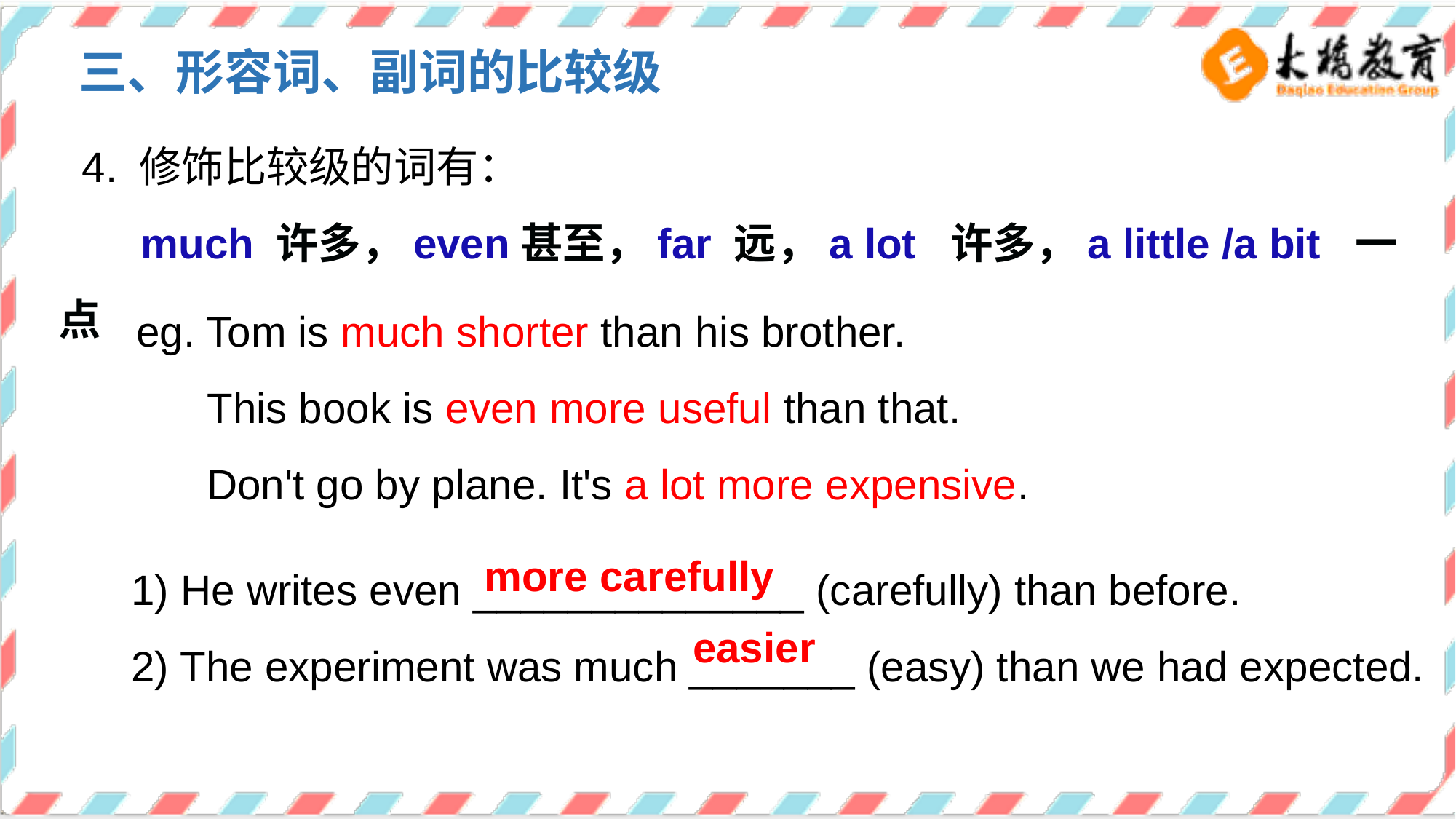

三、形容词、副词的比较级
  4. 修饰比较级的词有：
       much 许多，even甚至，far 远，a lot  许多，a little /a bit  一 点

eg. Tom is much shorter than his brother.
      This book is even more useful than that.
      Don't go by plane. It's a lot more expensive.

1) He writes even ______________ (carefully) than before.
2) The experiment was much _______ (easy) than we had expected.
more carefully
easier